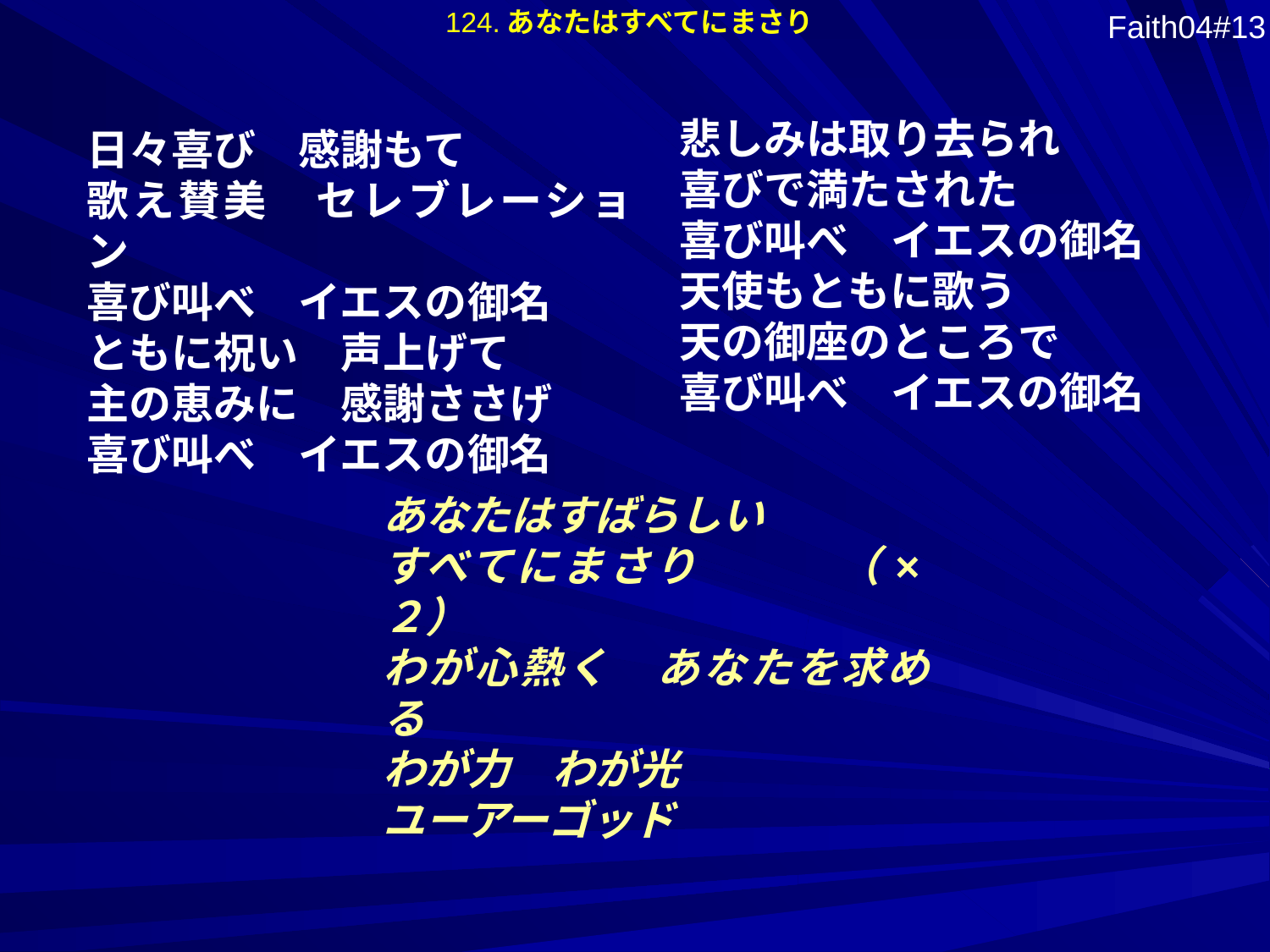

124.あなたはすべてにまさり
Faith04#13
悲しみは取り去られ
喜びで満たされた
喜び叫べ　イエスの御名
天使もともに歌う
天の御座のところで
喜び叫べ　イエスの御名
日々喜び　感謝もて
歌え賛美　セレブレーション
喜び叫べ　イエスの御名
ともに祝い　声上げて
主の恵みに　感謝ささげ
喜び叫べ　イエスの御名

あなたはすばらしい
すべてにまさり　　　（×２）
わが心熱く　あなたを求める
わが力　わが光
ユーアーゴッド